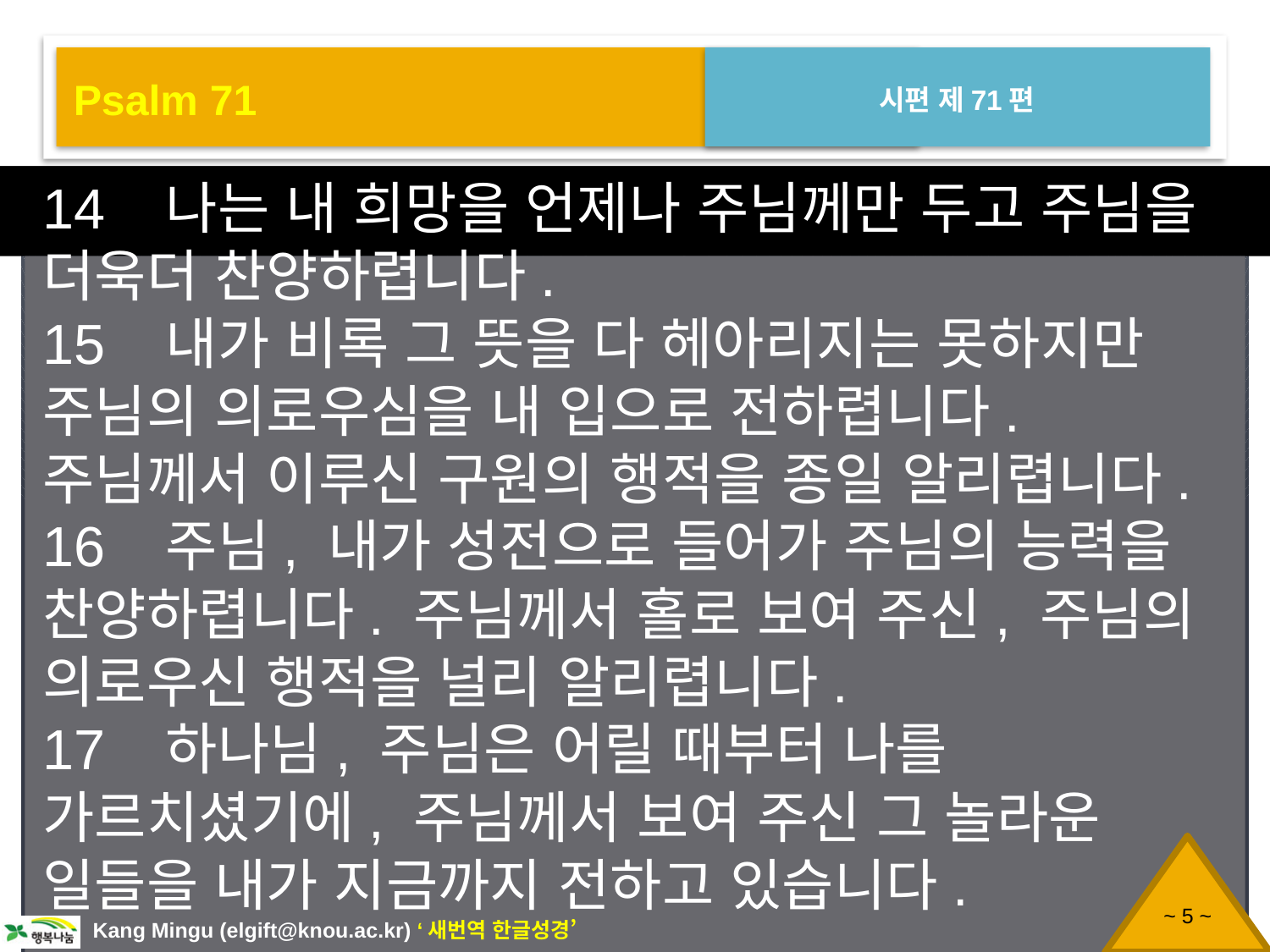

Psalm 71
시편 제71편
14   나는 내 희망을 언제나 주님께만 두고 주님을 더욱더 찬양하렵니다.
15   내가 비록 그 뜻을 다 헤아리지는 못하지만 주님의 의로우심을 내 입으로 전하렵니다. 주님께서 이루신 구원의 행적을 종일 알리렵니다.
16   주님, 내가 성전으로 들어가 주님의 능력을 찬양하렵니다. 주님께서 홀로 보여 주신, 주님의 의로우신 행적을 널리 알리렵니다.
17   하나님, 주님은 어릴 때부터 나를 가르치셨기에, 주님께서 보여 주신 그 놀라운 일들을 내가 지금까지 전하고 있습니다.